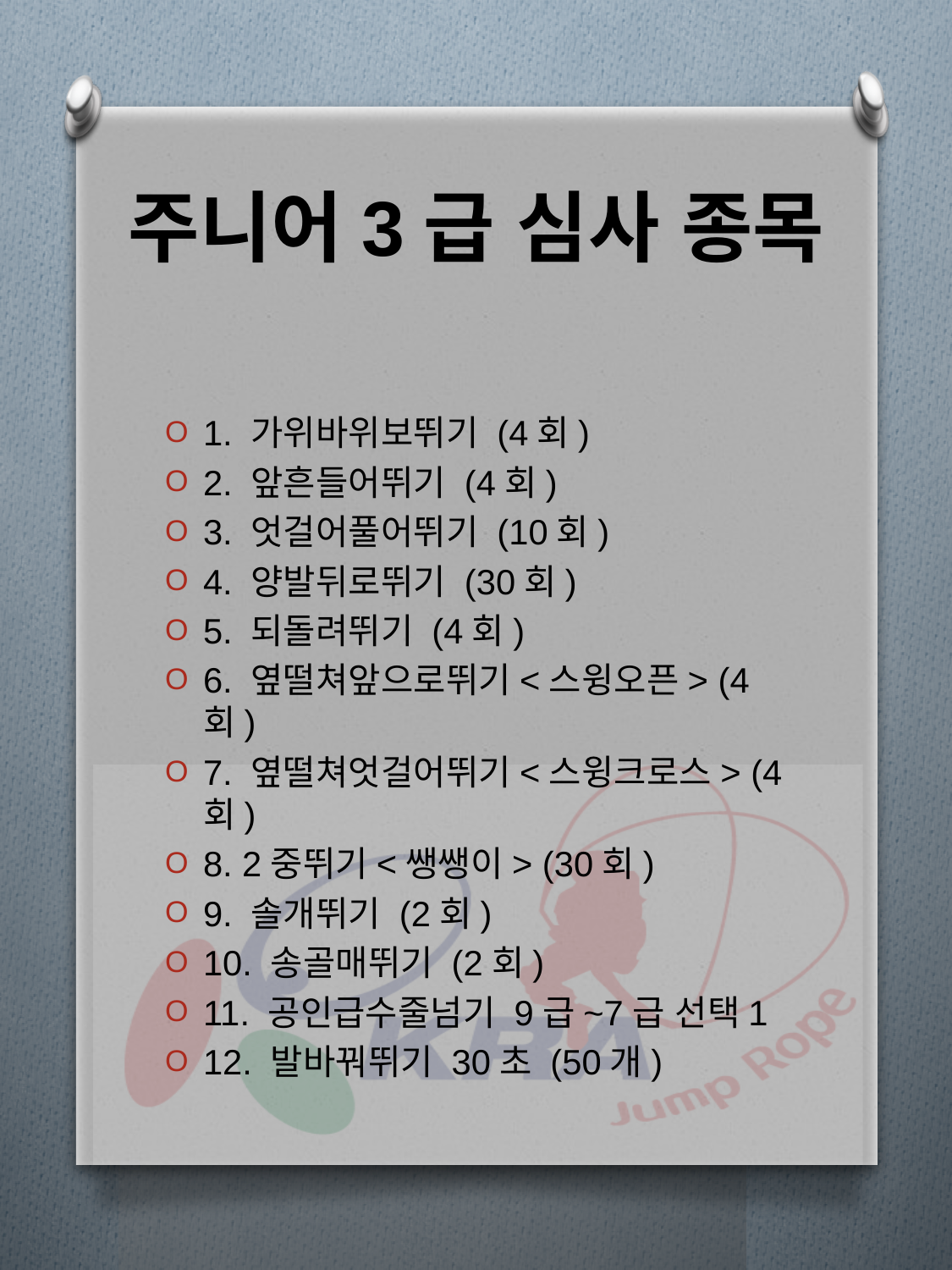

# 주니어3급 심사 종목

1. 가위바위보뛰기 (4회)
2. 앞흔들어뛰기 (4회)
3. 엇걸어풀어뛰기 (10회)
4. 양발뒤로뛰기 (30회)
5. 되돌려뛰기 (4회)
6. 옆떨쳐앞으로뛰기<스윙오픈> (4회)
7. 옆떨쳐엇걸어뛰기<스윙크로스> (4회)
8. 2중뛰기<쌩쌩이> (30회)
9. 솔개뛰기 (2회)
10. 송골매뛰기 (2회)
11. 공인급수줄넘기 9급~7급 선택1
12. 발바꿔뛰기 30초 (50개)